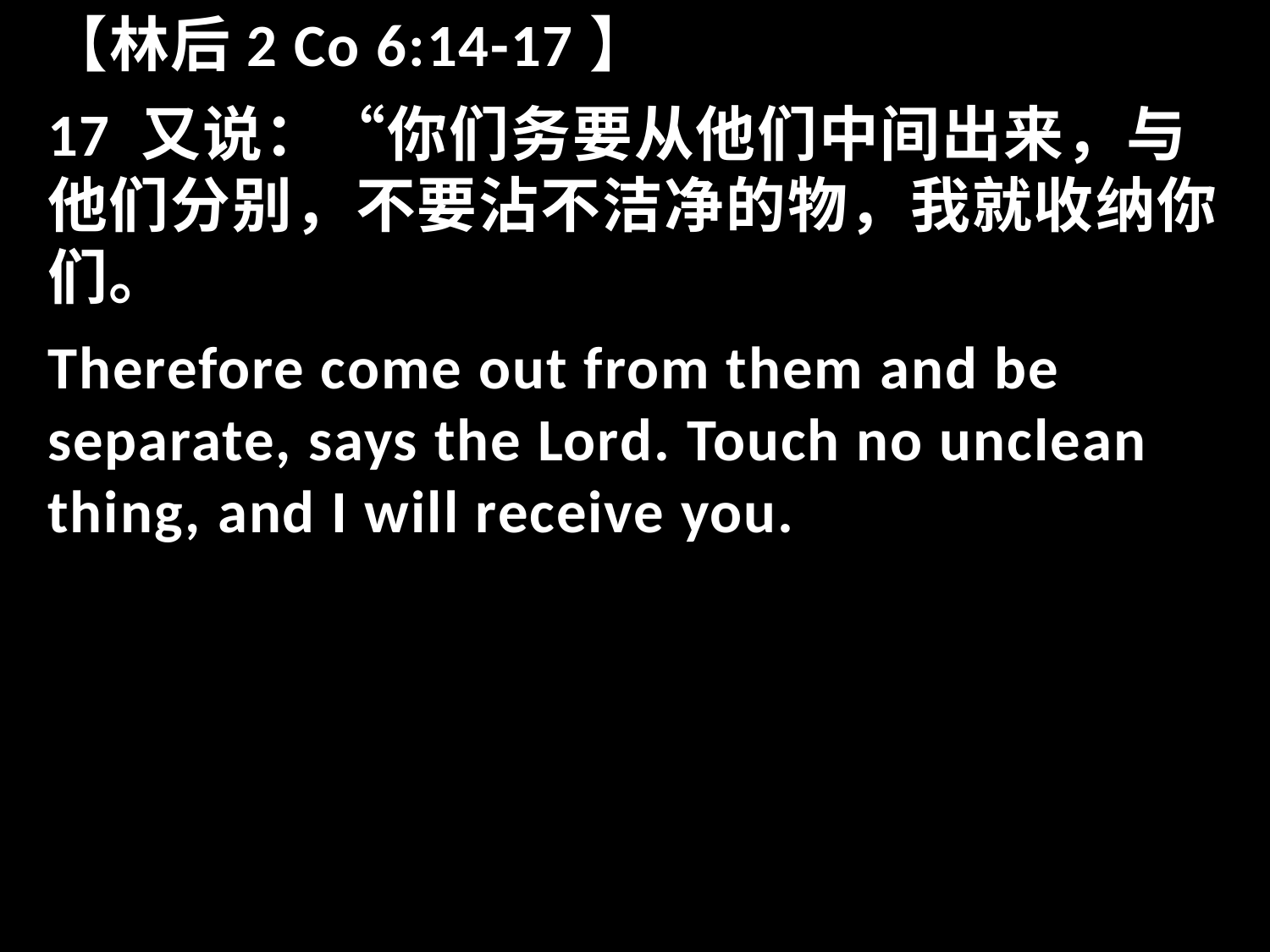

【林后2 Co 6:14-17】
17 又说：“你们务要从他们中间出来，与他们分别，不要沾不洁净的物，我就收纳你们。
Therefore come out from them and be separate, says the Lord. Touch no unclean thing, and I will receive you.